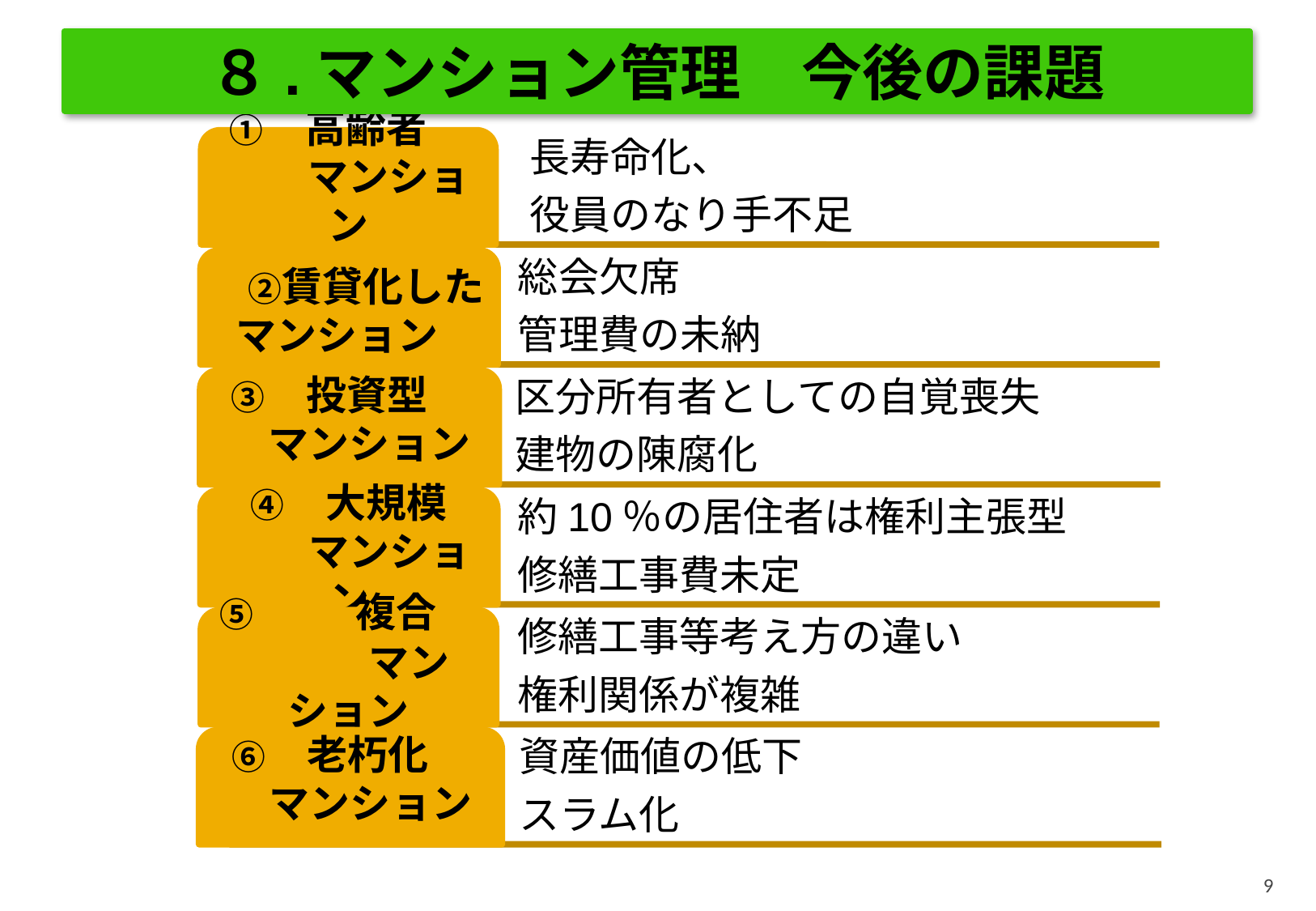

８.マンション管理　今後の課題
長寿命化、
役員のなり手不足
①　高齢者　　　マンション

総会欠席
管理費の未納
　②賃貸化したマンション
区分所有者としての自覚喪失
建物の陳腐化
③　投資型
　マンション

約10％の居住者は権利主張型
修繕工事費未定
④　大規模
　　マンション
修繕工事等考え方の違い
権利関係が複雑
⑤　　複合　　　　マンション

資産価値の低下
スラム化
⑥　老朽化
　マンション

9